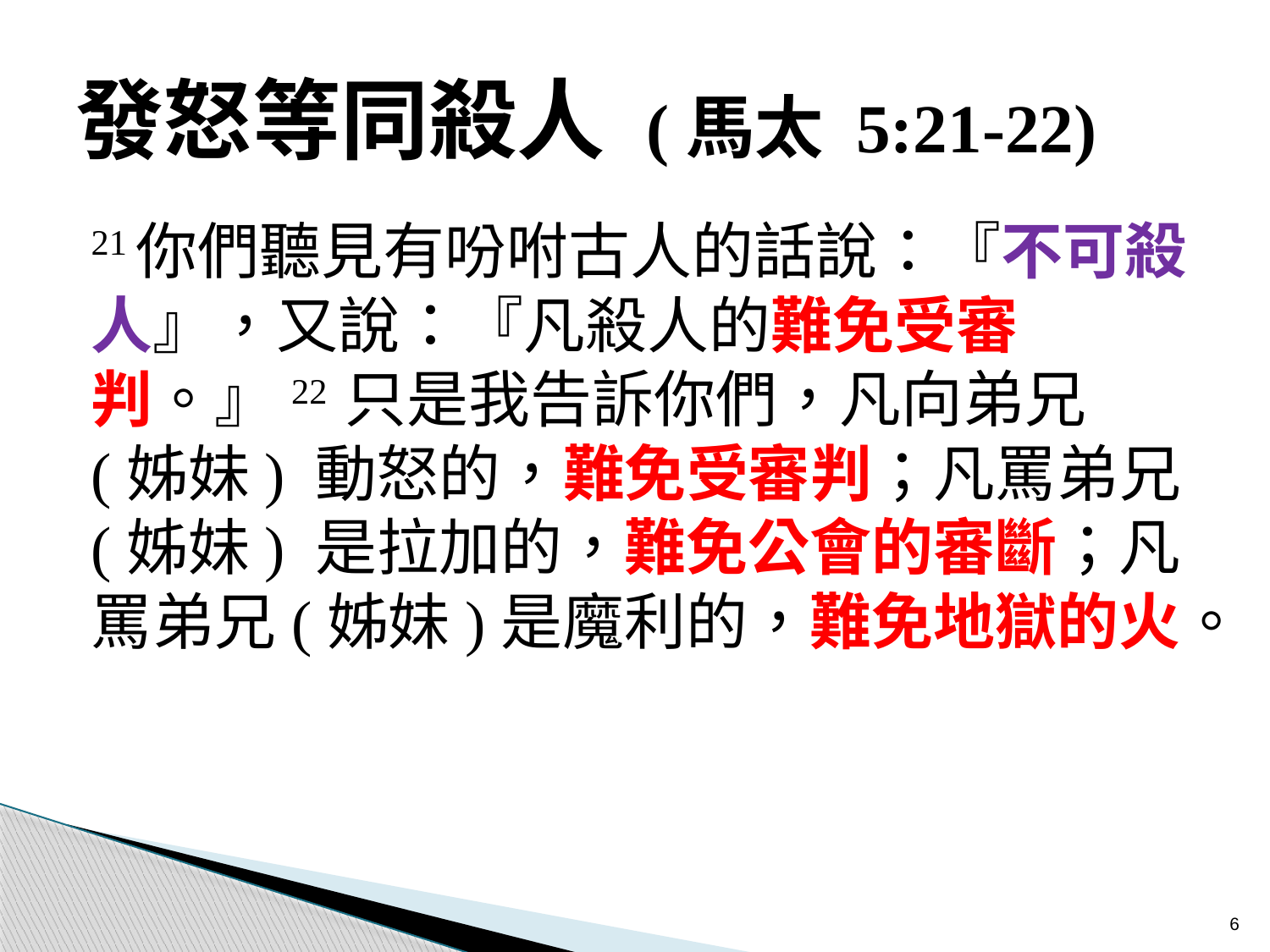

# 發怒等同殺人 (馬太 5:21-22)
21你們聽見有吩咐古人的話說：『不可殺人』，又說：『凡殺人的難免受審判。』22 只是我告訴你們，凡向弟兄(姊妹) 動怒的，難免受審判；凡罵弟兄(姊妹) 是拉加的，難免公會的審斷；凡罵弟兄(姊妹)是魔利的，難免地獄的火。
6